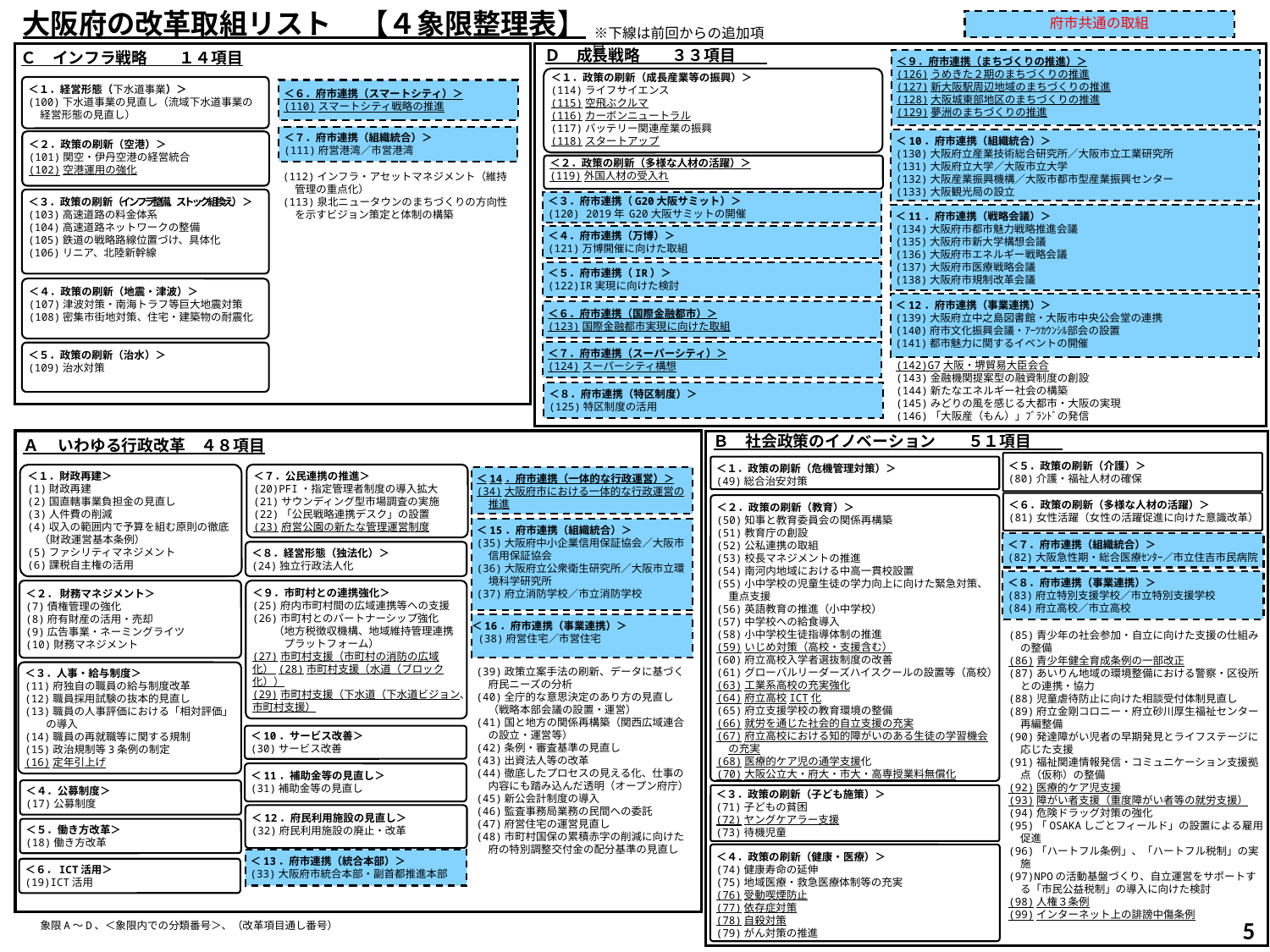

大阪府の改革取組リスト　【４象限整理表】
府市共通の取組
　※下線は前回からの追加項目
Ｄ　成長戦略　　３３項目

Ｃ　インフラ戦略　　１４項目

＜９．府市連携（まちづくりの推進）＞
(126)うめきた２期のまちづくりの推進
(127)新大阪駅周辺地域のまちづくりの推進
(128)大阪城東部地区のまちづくりの推進
(129)夢洲のまちづくりの推進
＜１．政策の刷新（成長産業等の振興）＞
(114)ライフサイエンス
(115)空飛ぶクルマ
(116)カーボンニュートラル
(117)バッテリー関連産業の振興
(118)スタートアップ

＜１．経営形態（下水道事業）＞
(100)下水道事業の見直し（流域下水道事業の経営形態の見直し）

＜６．府市連携（スマートシティ）＞
(110)スマートシティ戦略の推進
＜７．府市連携（組織統合）＞
(111)府営港湾／市営港湾
＜10．府市連携（組織統合）＞
(130)大阪府立産業技術総合研究所／大阪市立工業研究所
(131)大阪府立大学／大阪市立大学
(132)大阪産業振興機構／大阪市都市型産業振興センター
(133)大阪観光局の設立
＜２．政策の刷新（空港）＞
(101)関空・伊丹空港の経営統合
(102)空港運用の強化

＜２．政策の刷新（多様な人材の活躍）＞
(119)外国人材の受入れ
(112)インフラ・アセットマネジメント（維持管理の重点化）
(113)泉北ニュータウンのまちづくりの方向性を示すビジョン策定と体制の構築
＜３．政策の刷新（インフラ整備、ストック組換え）＞
(103)高速道路の料金体系
(104)高速道路ネットワークの整備
(105)鉄道の戦略路線位置づけ、具体化
(106)リニア、北陸新幹線
＜３．府市連携（G20大阪サミット）＞
(120) 2019年 G20大阪サミットの開催
＜11．府市連携（戦略会議）＞
(134)大阪府市都市魅力戦略推進会議
(135)大阪府市新大学構想会議
(136)大阪府市エネルギー戦略会議
(137)大阪府市医療戦略会議
(138)大阪府市規制改革会議
＜４．府市連携（万博）＞
(121)万博開催に向けた取組
＜５．府市連携（IR）＞
(122)IR実現に向けた検討
＜４．政策の刷新（地震・津波）＞
(107)津波対策・南海トラフ等巨大地震対策
(108)密集市街地対策、住宅・建築物の耐震化

＜12．府市連携（事業連携）＞
(139)大阪府立中之島図書館・大阪市中央公会堂の連携
(140)府市文化振興会議・ｱｰﾂｶｳﾝｼﾙ部会の設置
(141)都市魅力に関するイベントの開催
＜６．府市連携（国際金融都市）＞
(123)国際金融都市実現に向けた取組
＜７．府市連携（スーパーシティ）＞
(124)スーパーシティ構想
＜５．政策の刷新（治水）＞
(109)治水対策
(142)G7大阪・堺貿易大臣会合
(143)金融機関提案型の融資制度の創設
(144)新たなエネルギー社会の構築
(145)みどりの風を感じる大都市・大阪の実現
(146)「大阪産（もん）」ﾌﾞﾗﾝﾄﾞの発信
＜８．府市連携（特区制度）＞
(125)特区制度の活用
Ｂ　社会政策のイノベーション　　５１項目
Ａ　 いわゆる行政改革　４８項目

＜５．政策の刷新（介護）＞
(80)介護・福祉人材の確保
＜１．政策の刷新（危機管理対策）＞
(49)総合治安対策

＜１．財政再建＞
(1)財政再建
(2)国直轄事業負担金の見直し
(3)人件費の削減
(4)収入の範囲内で予算を組む原則の徹底（財政運営基本条例）
(5)ファシリティマネジメント
(6)課税自主権の活用
＜７．公民連携の推進＞
(20)PFI・指定管理者制度の導入拡大
(21)サウンディング型市場調査の実施
(22)「公民戦略連携デスク」の設置
(23)府営公園の新たな管理運営制度
＜14．府市連携（一体的な行政運営）＞
(34)大阪府市における一体的な行政運営の推進
＜６．政策の刷新（多様な人材の活躍）＞
(81)女性活躍（女性の活躍促進に向けた意識改革）
＜２．政策の刷新（教育）＞
(50)知事と教育委員会の関係再構築
(51)教育庁の創設
(52)公私連携の取組
(53)校長マネジメントの推進
(54)南河内地域における中高一貫校設置
(55)小中学校の児童生徒の学力向上に向けた緊急対策、重点支援
(56)英語教育の推進（小中学校）
(57)中学校への給食導入
(58)小中学校生徒指導体制の推進
(59)いじめ対策（高校・支援含む）
(60)府立高校入学者選抜制度の改善
(61)グローバルリーダーズハイスクールの設置等（高校）
(63)工業系高校の充実強化
(64)府立高校ICT化
(65)府立支援学校の教育環境の整備
(66)就労を通じた社会的自立支援の充実
(67)府立高校における知的障がいのある生徒の学習機会の充実
(68)医療的ケア児の通学支援化
(70)大阪公立大・府大・市大・高専授業料無償化

＜15．府市連携（組織統合）＞
(35)大阪府中小企業信用保証協会／大阪市信用保証協会
(36)大阪府立公衆衛生研究所／大阪市立環境科学研究所
(37)府立消防学校／市立消防学校
＜７．府市連携（組織統合）＞
(82)大阪急性期・総合医療ｾﾝﾀｰ／市立住吉市民病院
＜８．経営形態（独法化）＞
(24)独立行政法人化
＜８．府市連携（事業連携）＞
(83)府立特別支援学校／市立特別支援学校
(84)府立高校／市立高校
＜９．市町村との連携強化＞
(25)府内市町村間の広域連携等への支援
(26)市町村とのパートナーシップ強化
　　（地方税徴収機構、地域維持管理連携
　　　プラットフォーム）
(27)市町村支援（市町村の消防の広域化） (28)市町村支援（水道（ブロック化））
(29)市町村支援（下水道（下水道ビジョン、市町村支援）
＜２． 財務マネジメント＞
(7)債権管理の強化
(8)府有財産の活用・売却
(9)広告事業・ネーミングライツ
(10)財務マネジメント
＜16．府市連携（事業連携）＞
 (38)府営住宅／市営住宅
(85)青少年の社会参加・自立に向けた支援の仕組みの整備
(86)青少年健全育成条例の一部改正
(87)あいりん地域の環境整備における警察・区役所との連携・協力
(88)児童虐待防止に向けた相談受付体制見直し
(89)府立金剛コロニー・府立砂川厚生福祉センター再編整備
(90)発達障がい児者の早期発見とライフステージに応じた支援
(91)福祉関連情報発信・コミュニケーション支援拠点（仮称）の整備
(92)医療的ケア児支援
(93)障がい者支援（重度障がい者等の就労支援）
(94)危険ドラッグ対策の強化
(95)「OSAKAしごとフィールド」の設置による雇用促進
(96)「ハートフル条例」、「ハートフル税制」の実施
(97)NPOの活動基盤づくり、自立運営をサポートする「市民公益税制」の導入に向けた検討
(98)人権３条例
(99)インターネット上の誹謗中傷条例

(39)政策立案手法の刷新、データに基づく府民ニーズの分析
(40)全庁的な意思決定のあり方の見直し（戦略本部会議の設置・運営）
(41)国と地方の関係再構築（関西広域連合の設立・運営等）
(42)条例・審査基準の見直し
(43)出資法人等の改革
(44)徹底したプロセスの見える化、仕事の内容にも踏み込んだ透明（オープン府庁）
(45)新公会計制度の導入
(46)監査事務局業務の民間への委託
(47)府営住宅の運営見直し
(48)市町村国保の累積赤字の削減に向けた府の特別調整交付金の配分基準の見直し
＜３．人事・給与制度＞
(11)府独自の職員の給与制度改革
(12)職員採用試験の抜本的見直し
(13)職員の人事評価における「相対評価」
　　の導入
(14)職員の再就職等に関する規制
(15)政治規制等3条例の制定
(16)定年引上げ
＜10．サービス改善＞
(30)サービス改善
＜11．補助金等の見直し＞
(31)補助金等の見直し
＜４．公募制度＞
(17)公募制度
＜３．政策の刷新（子ども施策）＞
(71)子どもの貧困
(72)ヤングケアラー支援
(73)待機児童
＜12．府民利用施設の見直し＞
(32)府民利用施設の廃止・改革
＜５．働き方改革＞
(18)働き方改革
＜４．政策の刷新（健康・医療）＞
(74)健康寿命の延伸
(75)地域医療・救急医療体制等の充実
(76)受動喫煙防止
(77)依存症対策
(78)自殺対策
(79)がん対策の推進

＜13．府市連携（統合本部）＞
(33)大阪府市統合本部・副首都推進本部
＜６．ICT活用＞
(19)ICT活用
5
　象限A～D、＜象限内での分類番号＞、（改革項目通し番号）

5